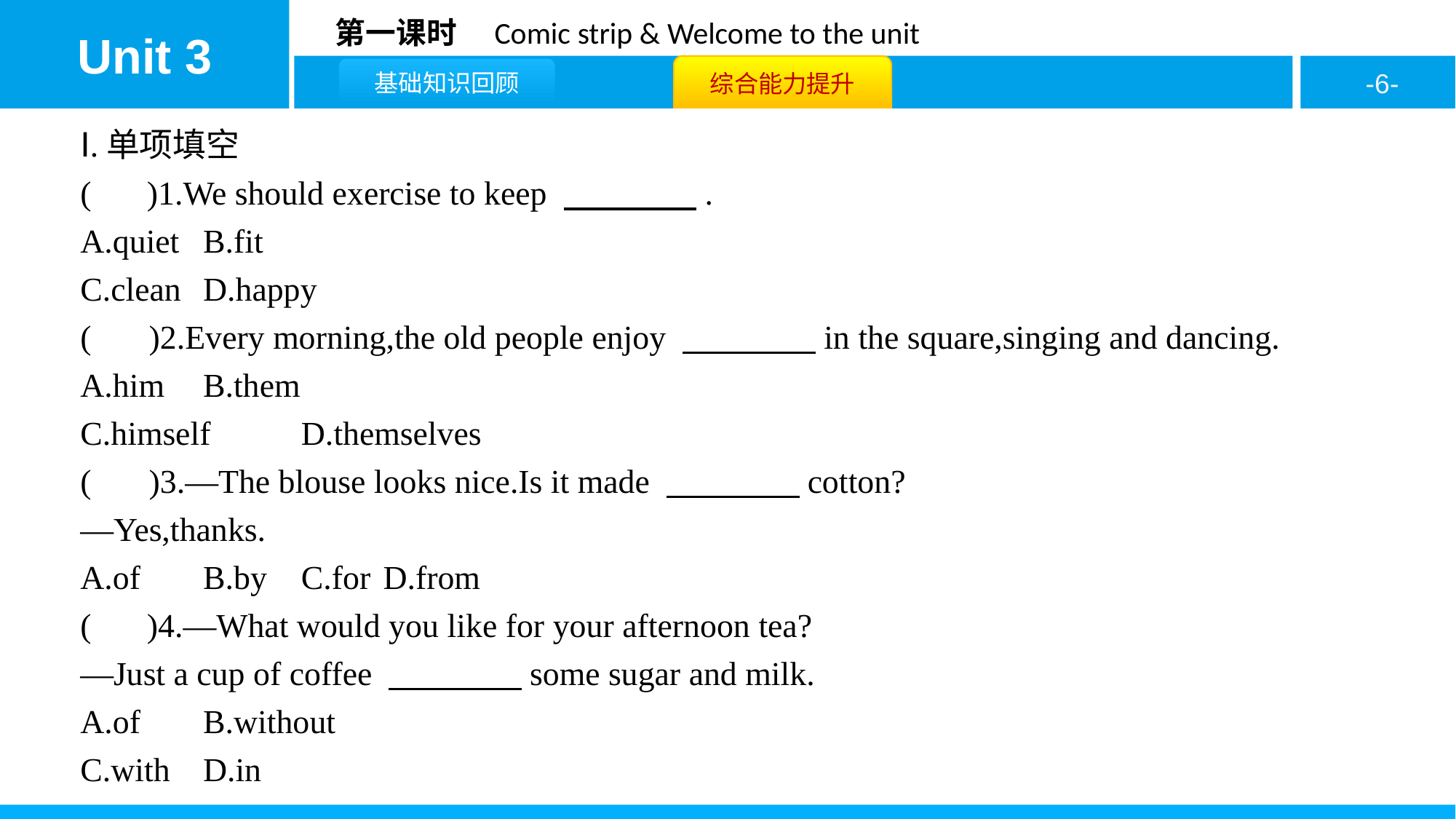

Ⅰ.单项填空
(  B  )1.We should exercise to keep 　　　　.
A.quiet	B.fit
C.clean	D.happy
(  D  )2.Every morning,the old people enjoy 　　　　in the square,singing and dancing.
A.him	B.them
C.himself	D.themselves
(  A  )3.—The blouse looks nice.Is it made 　　　　cotton?
—Yes,thanks.
A.of	B.by	C.for	D.from
(  C  )4.—What would you like for your afternoon tea?
—Just a cup of coffee 　　　　some sugar and milk.
A.of	B.without
C.with	D.in